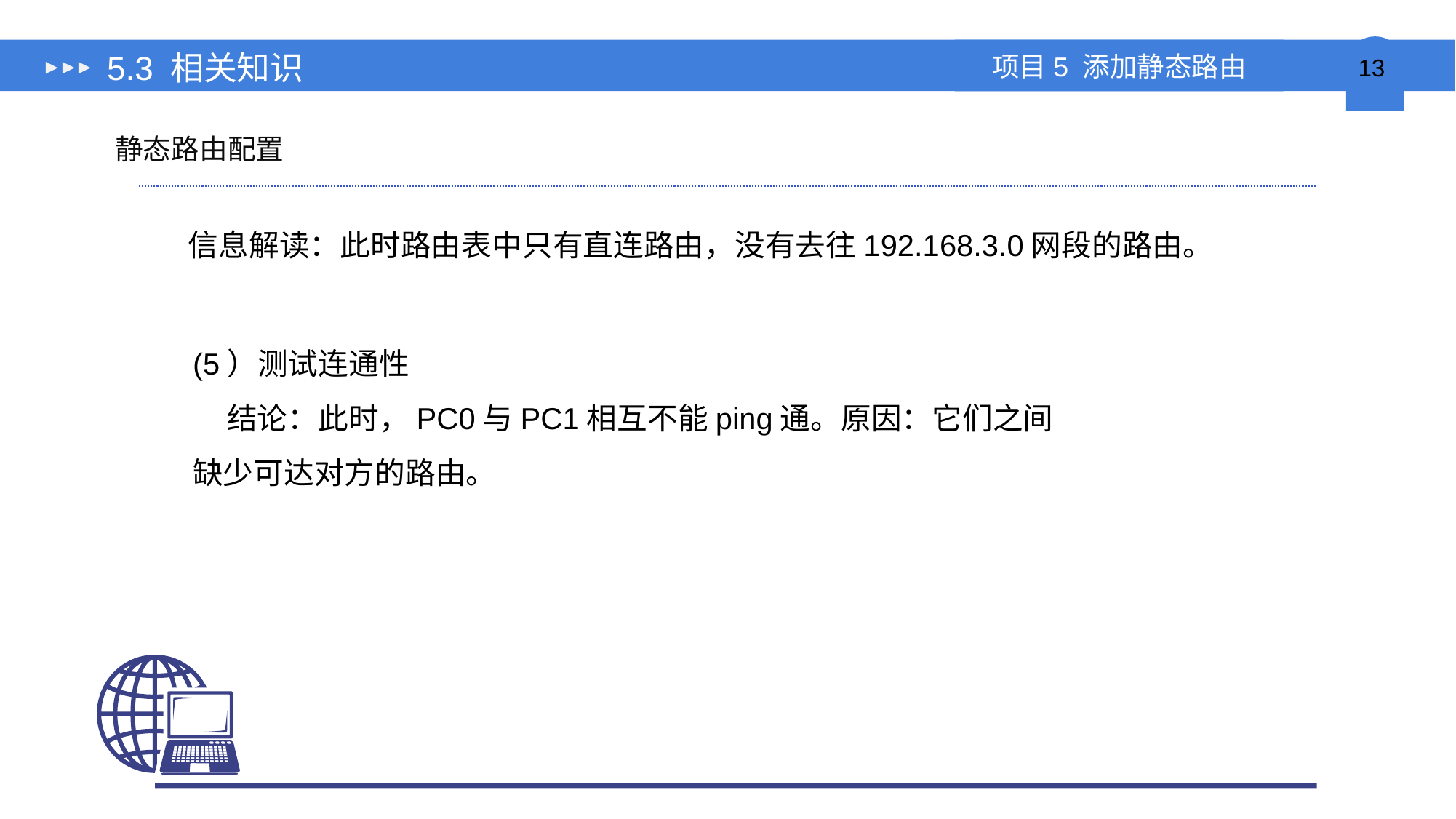

# 5.3 相关知识
静态路由配置

信息解读：此时路由表中只有直连路由，没有去往192.168.3.0网段的路由。

(5）测试连通性
    结论：此时，PC0与PC1相互不能ping通。原因：它们之间缺少可达对方的路由。